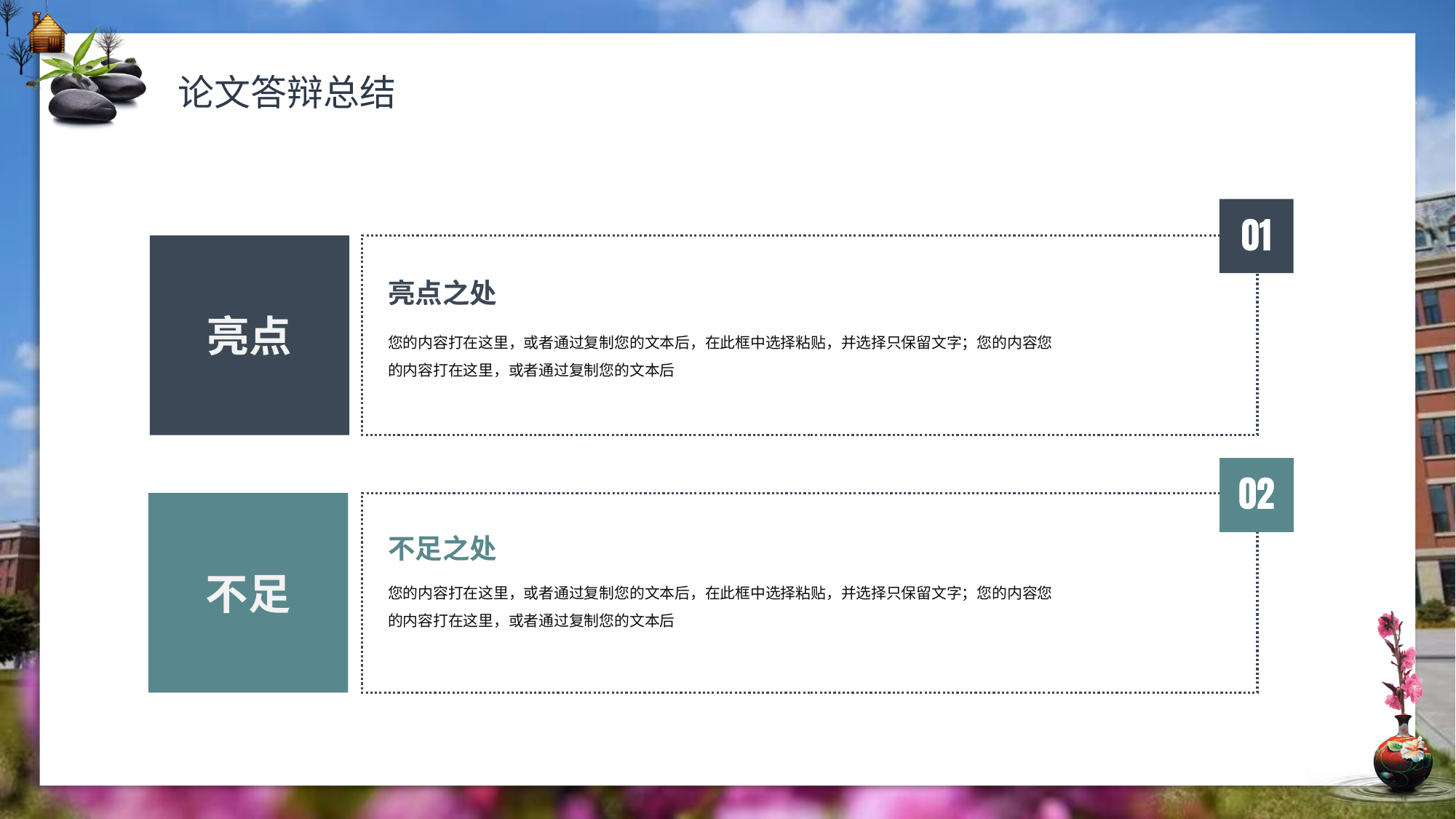

论文答辩总结
01
亮点

亮点之处
您的内容打在这里，或者通过复制您的文本后，在此框中选择粘贴，并选择只保留文字；您的内容您的内容打在这里，或者通过复制您的文本后
02
不足

不足之处
您的内容打在这里，或者通过复制您的文本后，在此框中选择粘贴，并选择只保留文字；您的内容您的内容打在这里，或者通过复制您的文本后